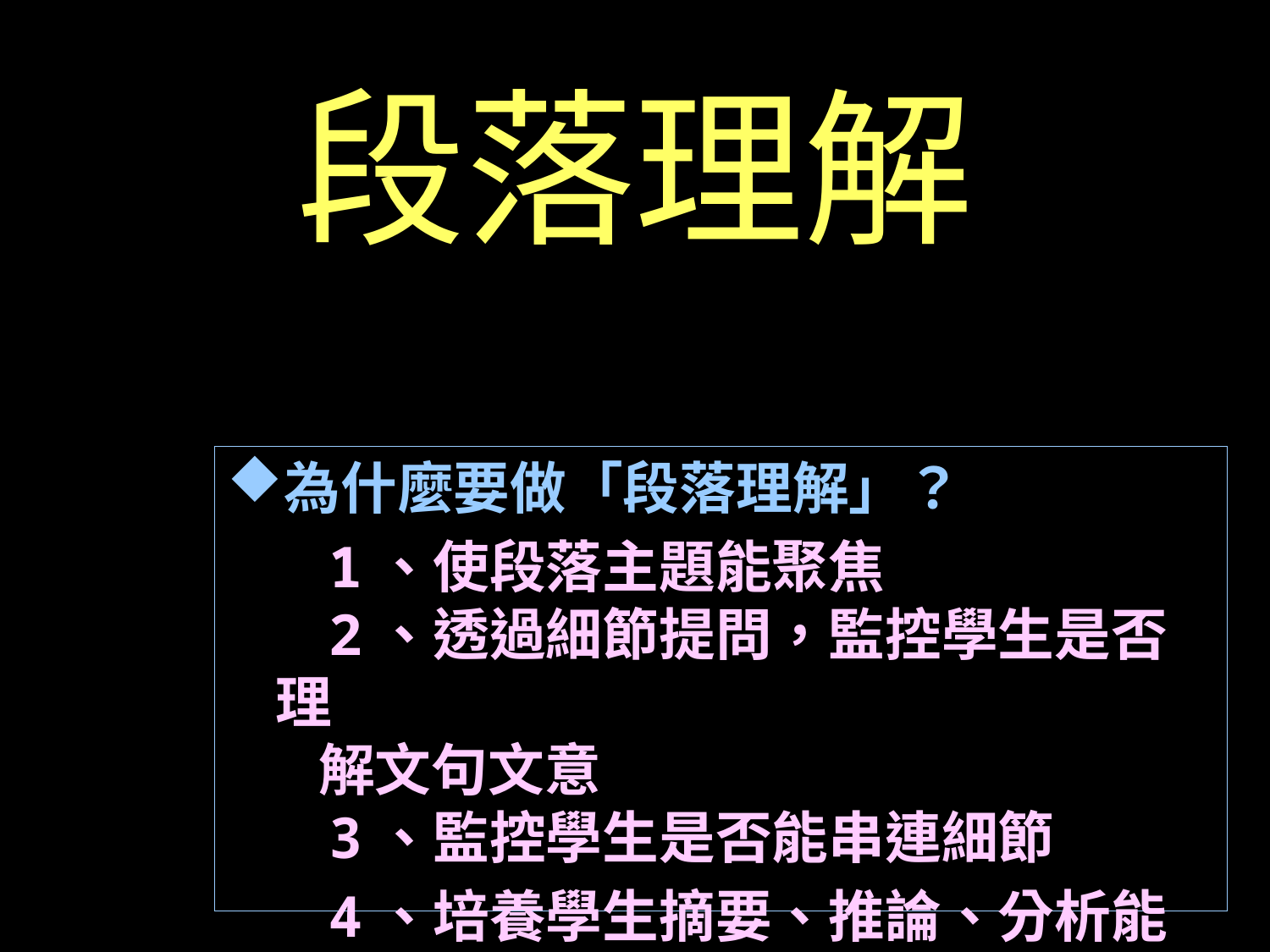

段落理解
為什麼要做「段落理解」？
   1、使段落主題能聚焦
   2、透過細節提問，監控學生是否理
      解文句文意
   3、監控學生是否能串連細節
   4、培養學生摘要、推論、分析能力